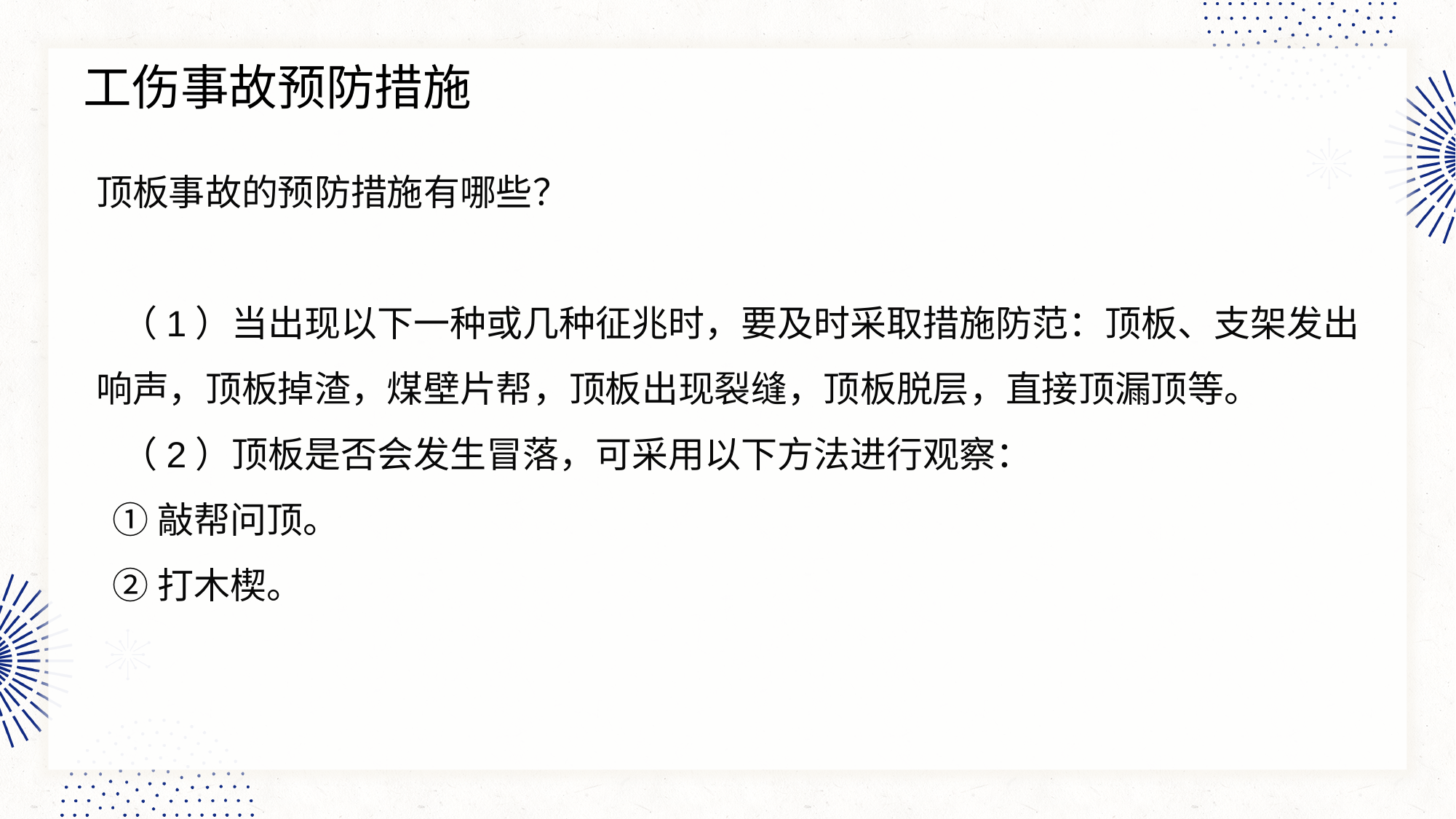

工伤事故预防措施
顶板事故的预防措施有哪些？

  （1）当出现以下一种或几种征兆时，要及时采取措施防范：顶板、支架发出响声，顶板掉渣，煤壁片帮，顶板出现裂缝，顶板脱层，直接顶漏顶等。
  （2）顶板是否会发生冒落，可采用以下方法进行观察：
  ①敲帮问顶。
  ②打木楔。